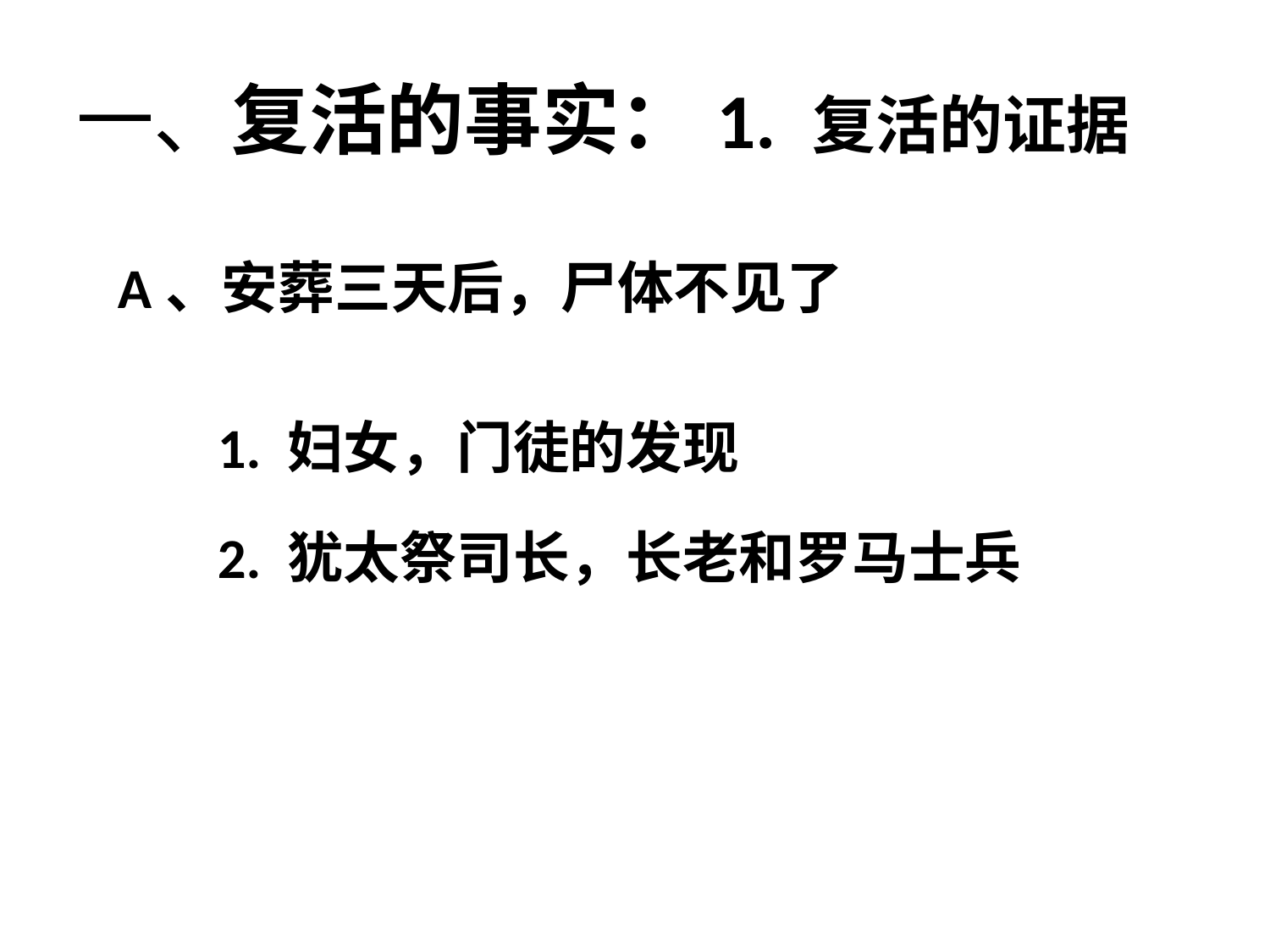

# 一、复活的事实：1. 复活的证据
A、安葬三天后，尸体不见了
1. 妇女，门徒的发现
2. 犹太祭司长，长老和罗马士兵